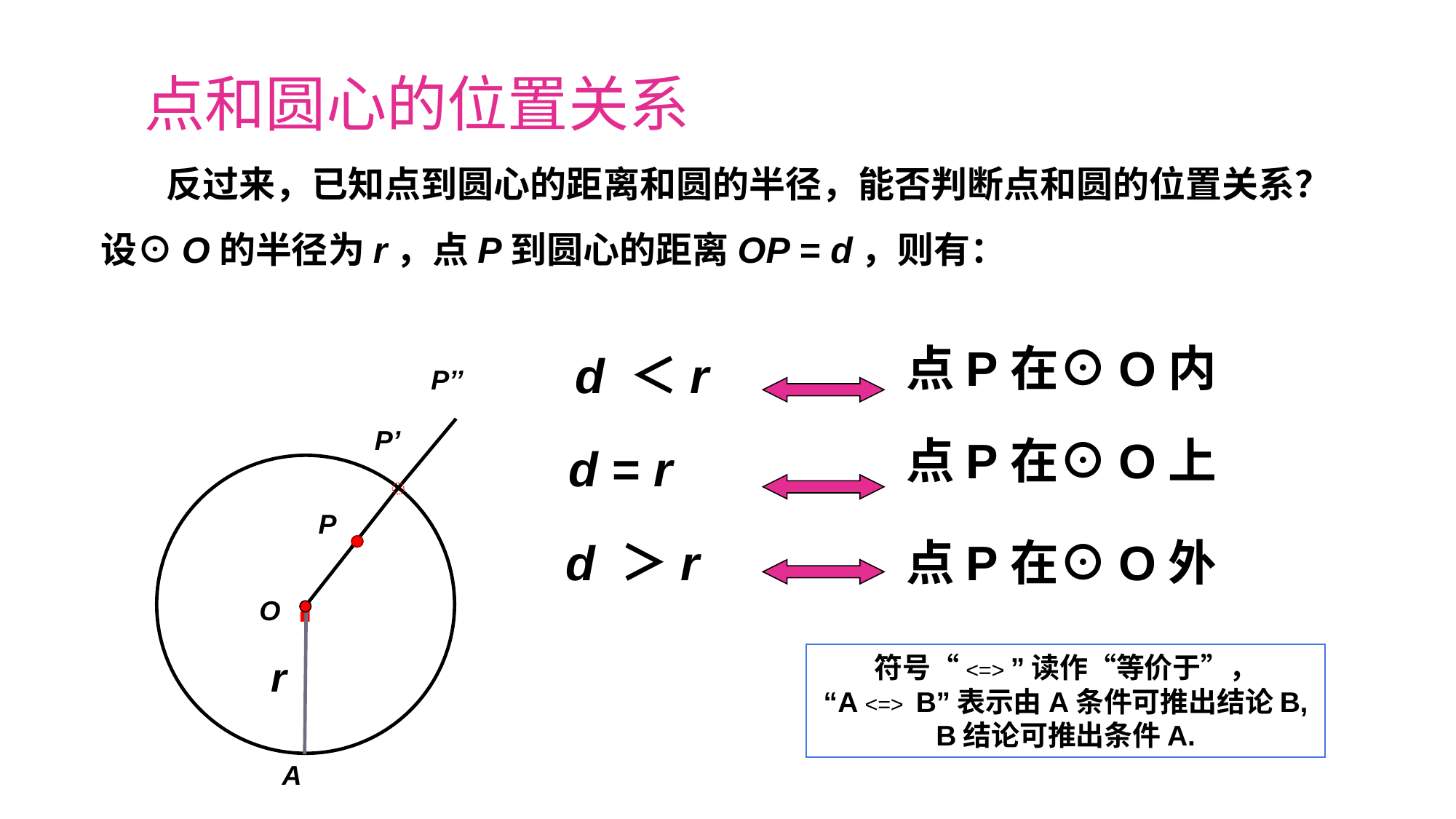

点和圆心的位置关系
       反过来，已知点到圆心的距离和圆的半径，能否判断点和圆的位置关系？设⊙O的半径为r，点P到圆心的距离OP = d，则有：
点P在⊙O内
d ＜r
P’’

P’

点P在⊙O上
d = r
·

P
d ＞r
点P在⊙O外

O

符号“<=> ”读作“等价于”，
“A <=>  B”表示由A条件可推出结论B,
B结论可推出条件A.
r
A